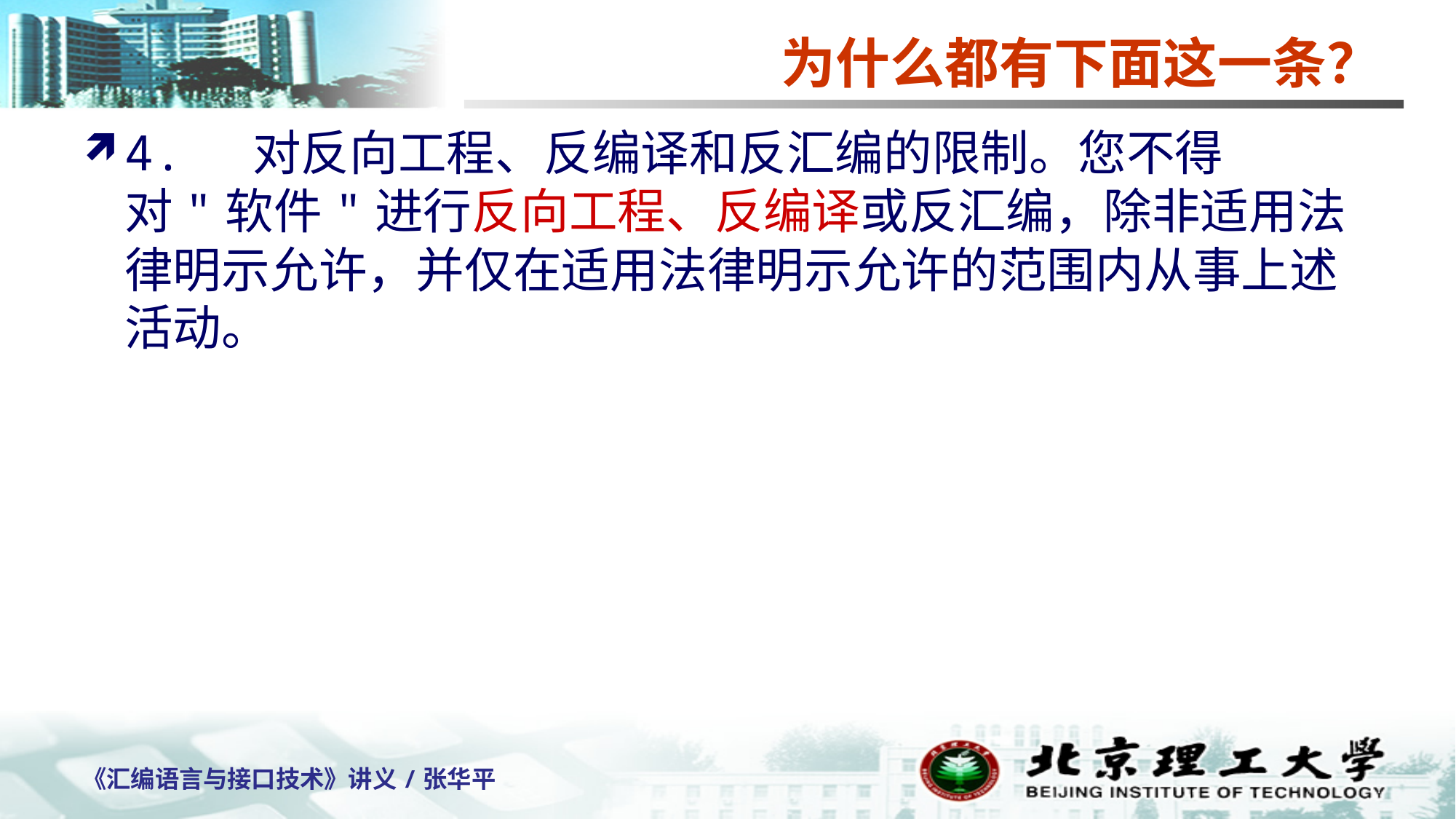

# 为什么都有下面这一条？
4.  对反向工程、反编译和反汇编的限制。您不得对"软件"进行反向工程、反编译或反汇编，除非适用法律明示允许，并仅在适用法律明示允许的范围内从事上述活动。